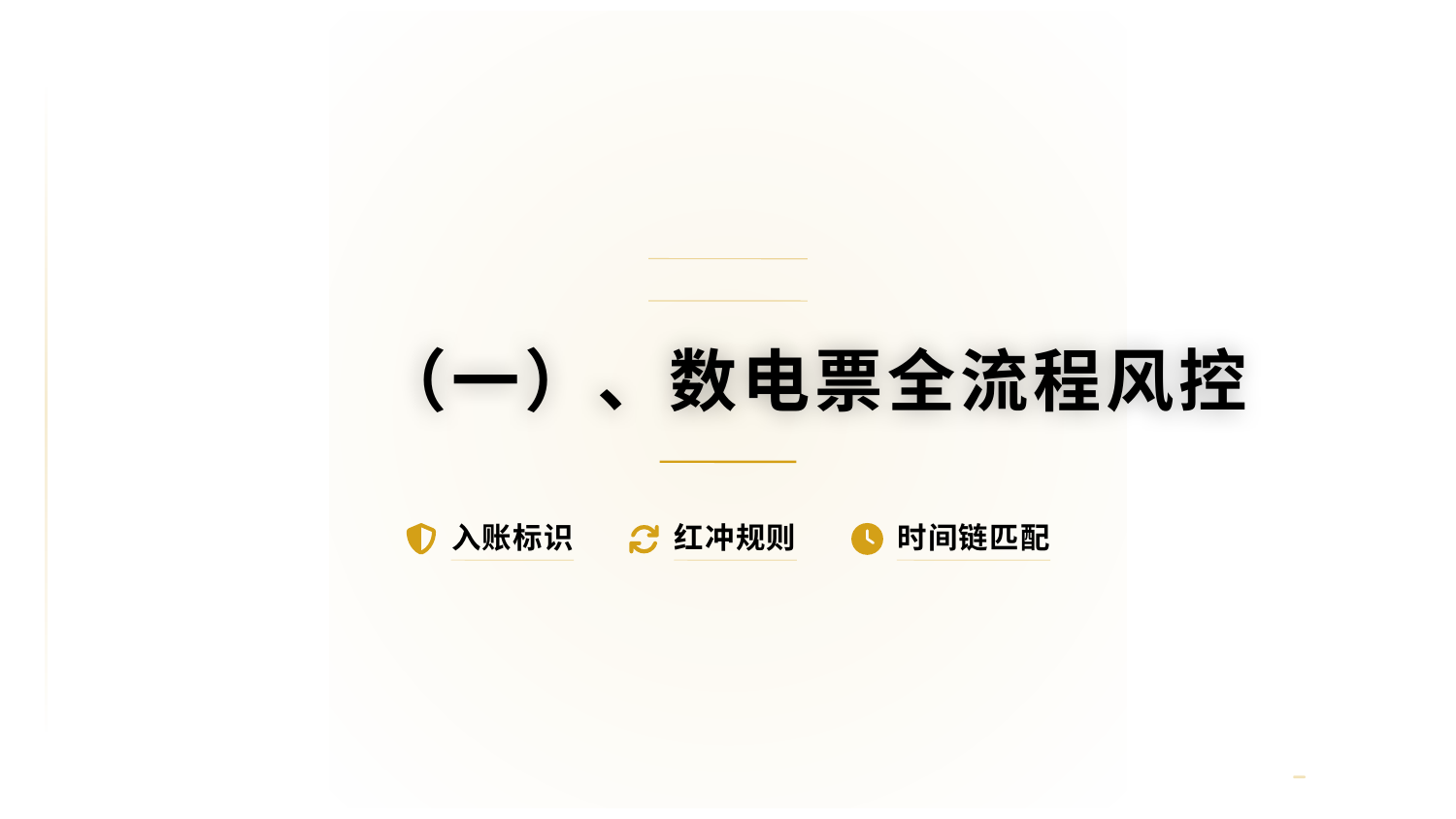

（一）、数电票全流程风控
入账标识
红冲规则
时间链匹配

03 / 20